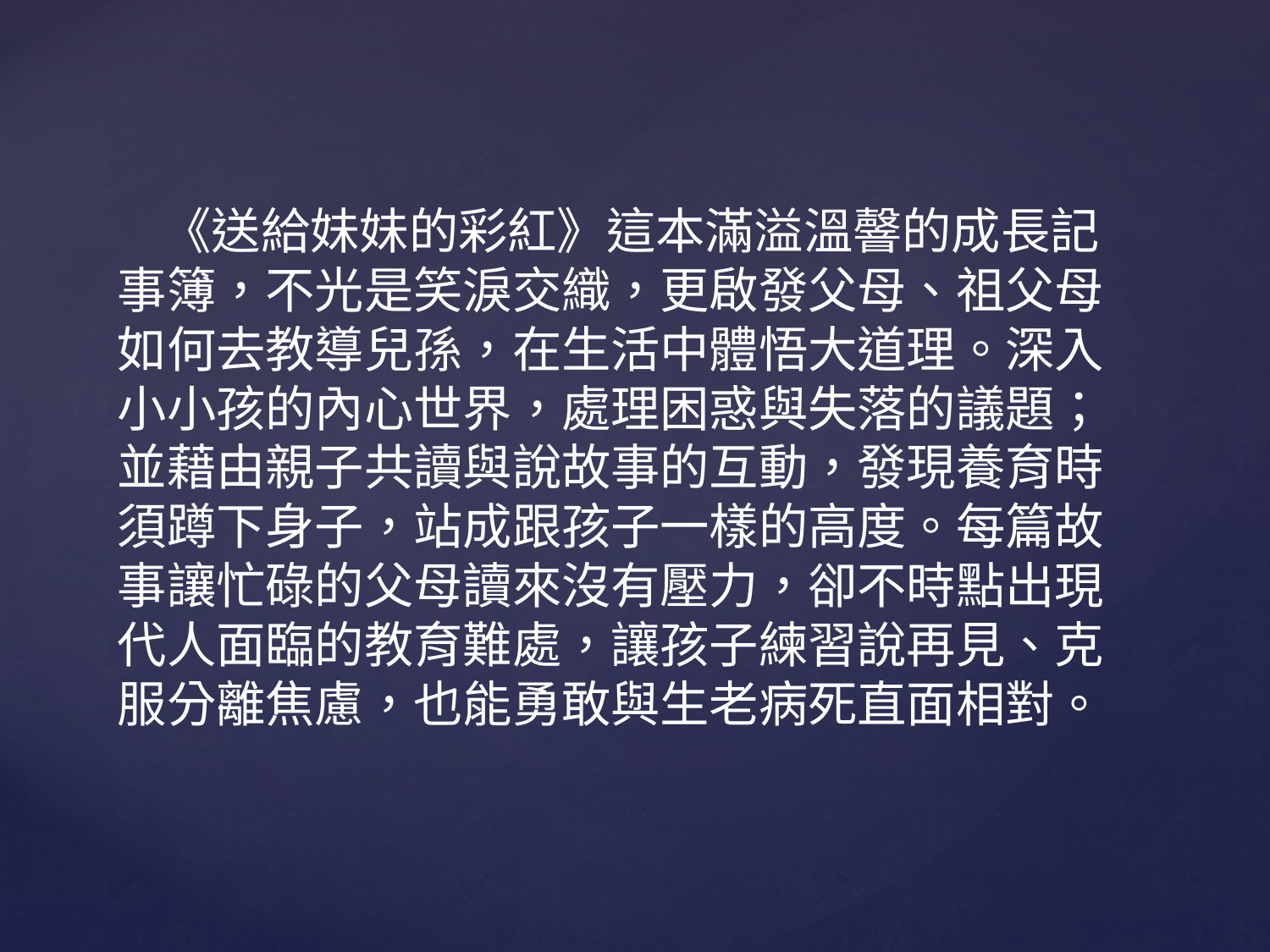

《送給妹妹的彩紅》這本滿溢溫韾的成長記事簿，不光是笑淚交織，更啟發父母、祖父母如何去教導兒孫，在生活中體悟大道理。深入小小孩的內心世界，處理困惑與失落的議題；並藉由親子共讀與說故事的互動，發現養育時須蹲下身子，站成跟孩子一樣的高度。每篇故事讓忙碌的父母讀來沒有壓力，卻不時點出現代人面臨的教育難處，讓孩子練習說再見、克服分離焦慮，也能勇敢與生老病死直面相對。